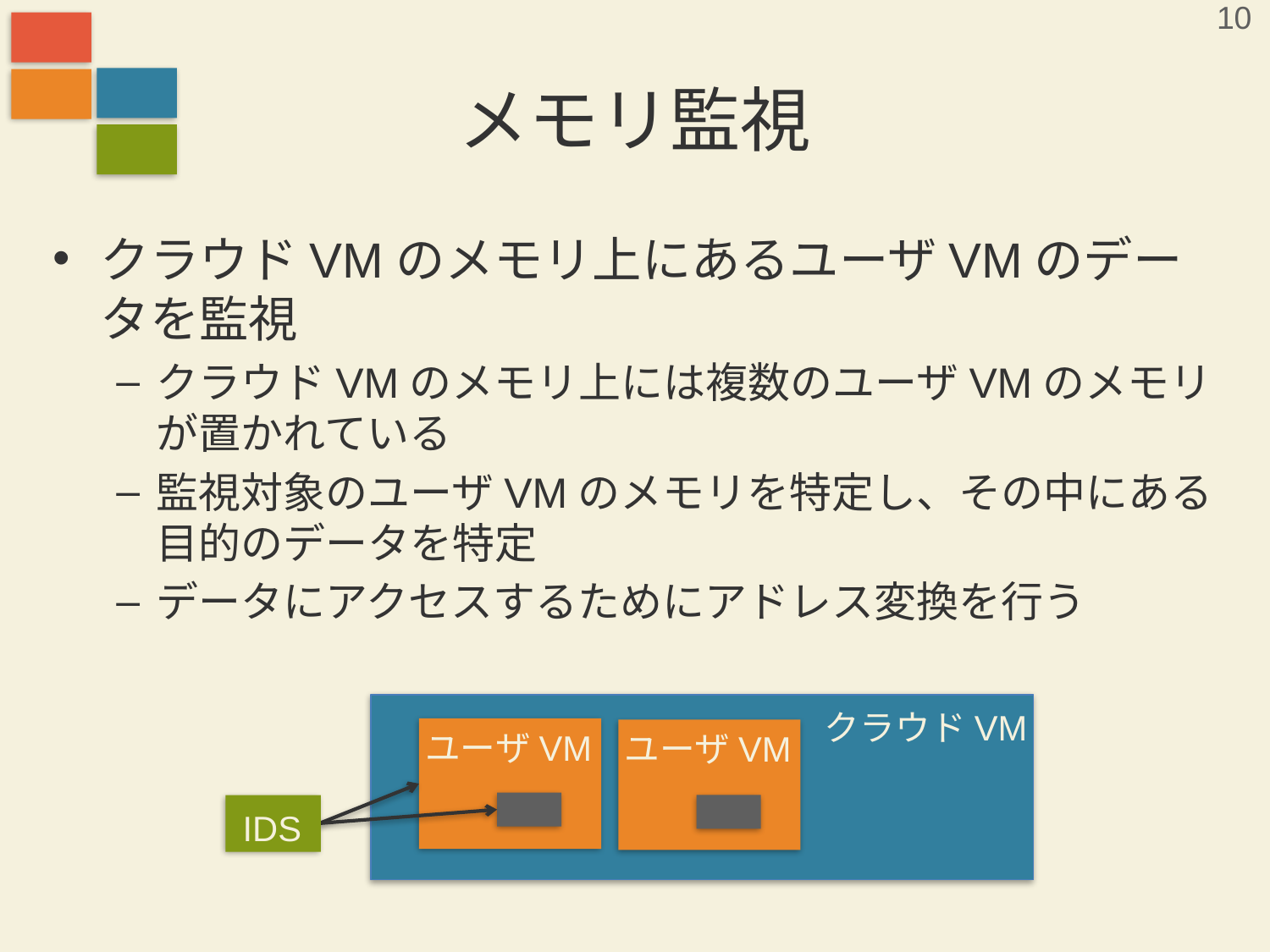

10
# メモリ監視
クラウドVMのメモリ上にあるユーザVMのデータを監視
クラウドVMのメモリ上には複数のユーザVMのメモリが置かれている
監視対象のユーザVMのメモリを特定し、その中にある目的のデータを特定
データにアクセスするためにアドレス変換を行う

クラウドVM

ユーザVM
ユーザVM

IDS